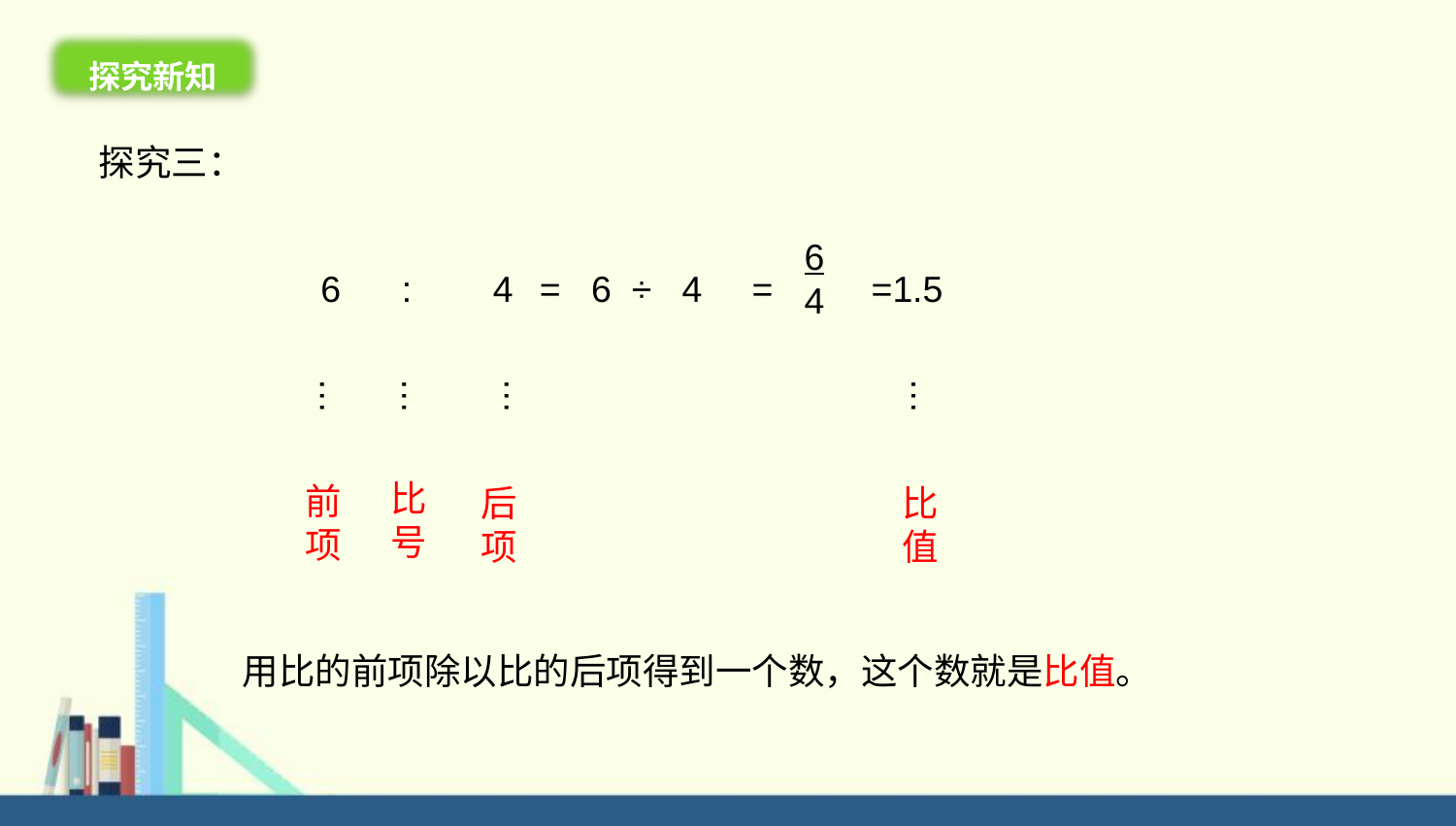

探究新知
探究三：
6
4
6      :        4
=   6  ÷   4
=
=1.5
…
…
…
…
比
号
前
项
后
项
比
值
用比的前项除以比的后项得到一个数，这个数就是比值。